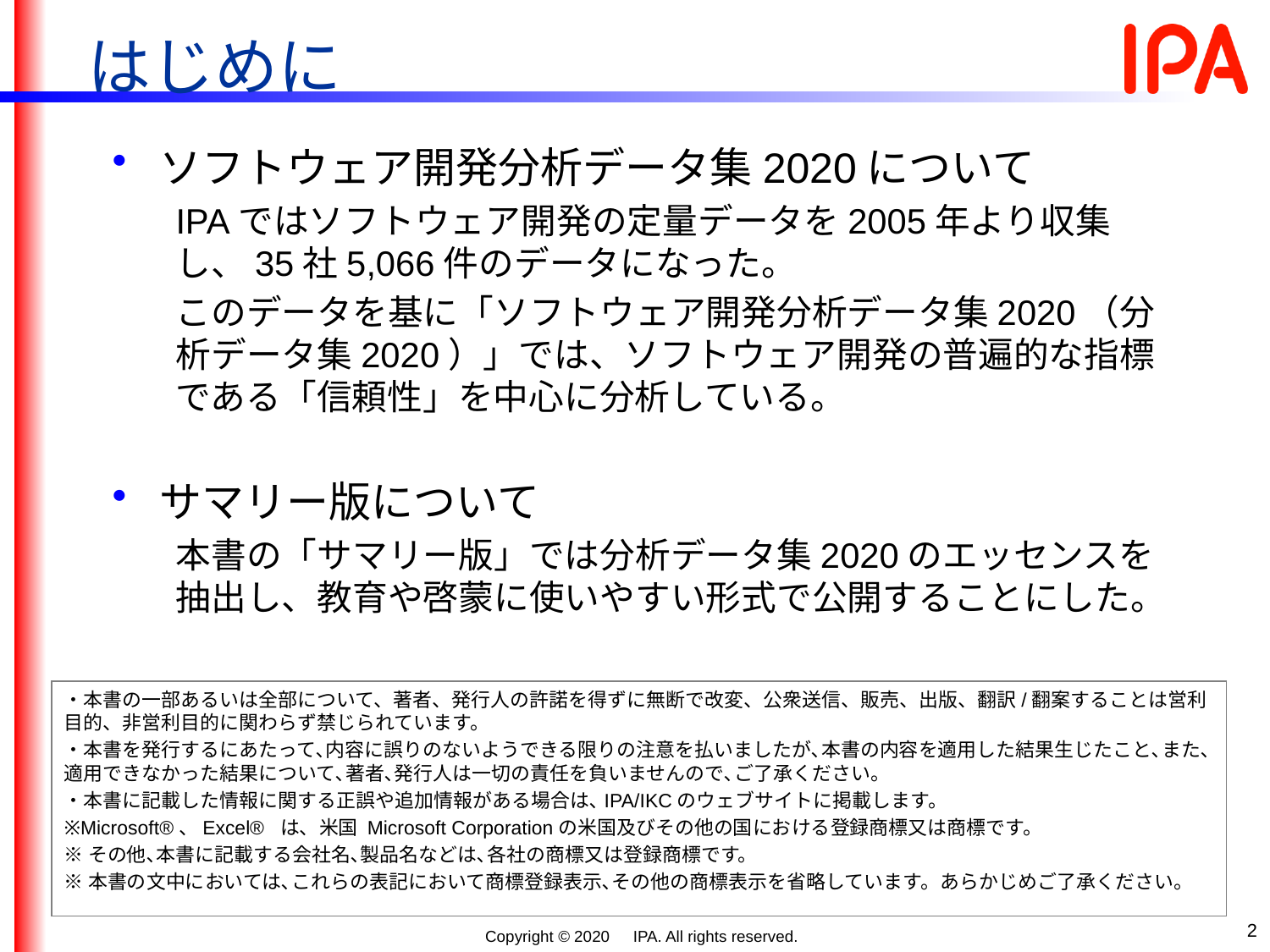

# はじめに
ソフトウェア開発分析データ集2020について
IPAではソフトウェア開発の定量データを2005年より収集し、35社5,066件のデータになった。
このデータを基に「ソフトウェア開発分析データ集2020（分析データ集2020）」では、ソフトウェア開発の普遍的な指標である「信頼性」を中心に分析している。

サマリー版について
本書の「サマリー版」では分析データ集2020のエッセンスを抽出し、教育や啓蒙に使いやすい形式で公開することにした。
・本書の一部あるいは全部について、著者、発行人の許諾を得ずに無断で改変、公衆送信、販売、出版、翻訳/翻案することは営利目的、非営利目的に関わらず禁じられています。
・本書を発行するにあたって､内容に誤りのないようできる限りの注意を払いましたが､本書の内容を適用した結果生じたこと､また､適用できなかった結果について､著者､発行人は一切の責任を負いませんので､ご了承ください。
・本書に記載した情報に関する正誤や追加情報がある場合は､IPA/IKCのウェブサイトに掲載します。
※Microsoft®、Excel®  は、米国 Microsoft Corporationの米国及びその他の国における登録商標又は商標です。
※その他､本書に記載する会社名､製品名などは､各社の商標又は登録商標です。
※本書の文中においては､これらの表記において商標登録表示､その他の商標表示を省略しています。あらかじめご了承ください。

2